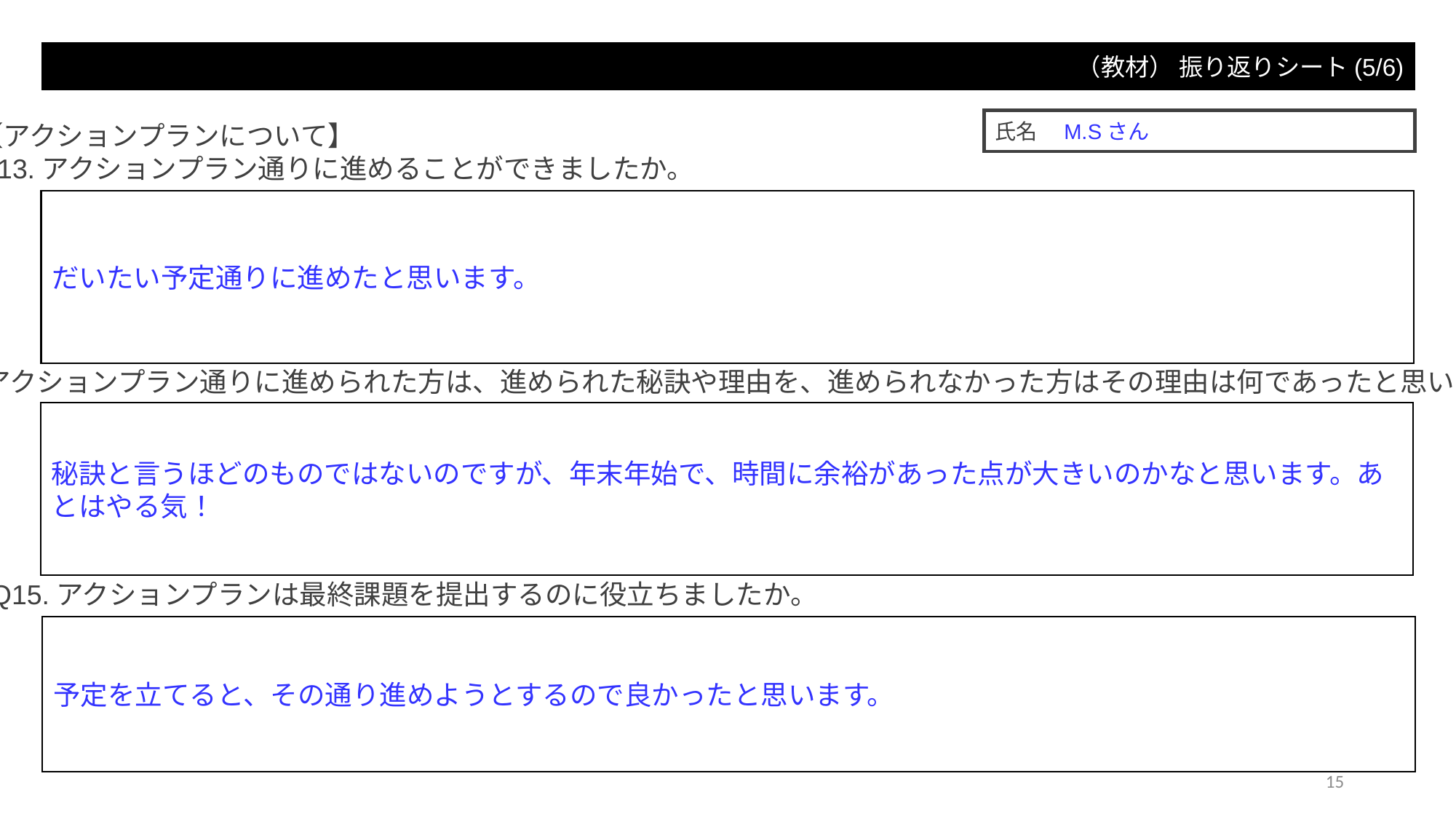

（教材） 振り返りシート(5/6)
氏名　M.Sさん
【アクションプランについて】
Q13.アクションプラン通りに進めることができましたか。
だいたい予定通りに進めたと思います。
Q14.アクションプラン通りに進められた方は、進められた秘訣や理由を、進められなかった方はその理由は何であったと思いますか。
秘訣と言うほどのものではないのですが、年末年始で、時間に余裕があった点が大きいのかなと思います。あとはやる気！
Q15.アクションプランは最終課題を提出するのに役立ちましたか。
予定を立てると、その通り進めようとするので良かったと思います。
15